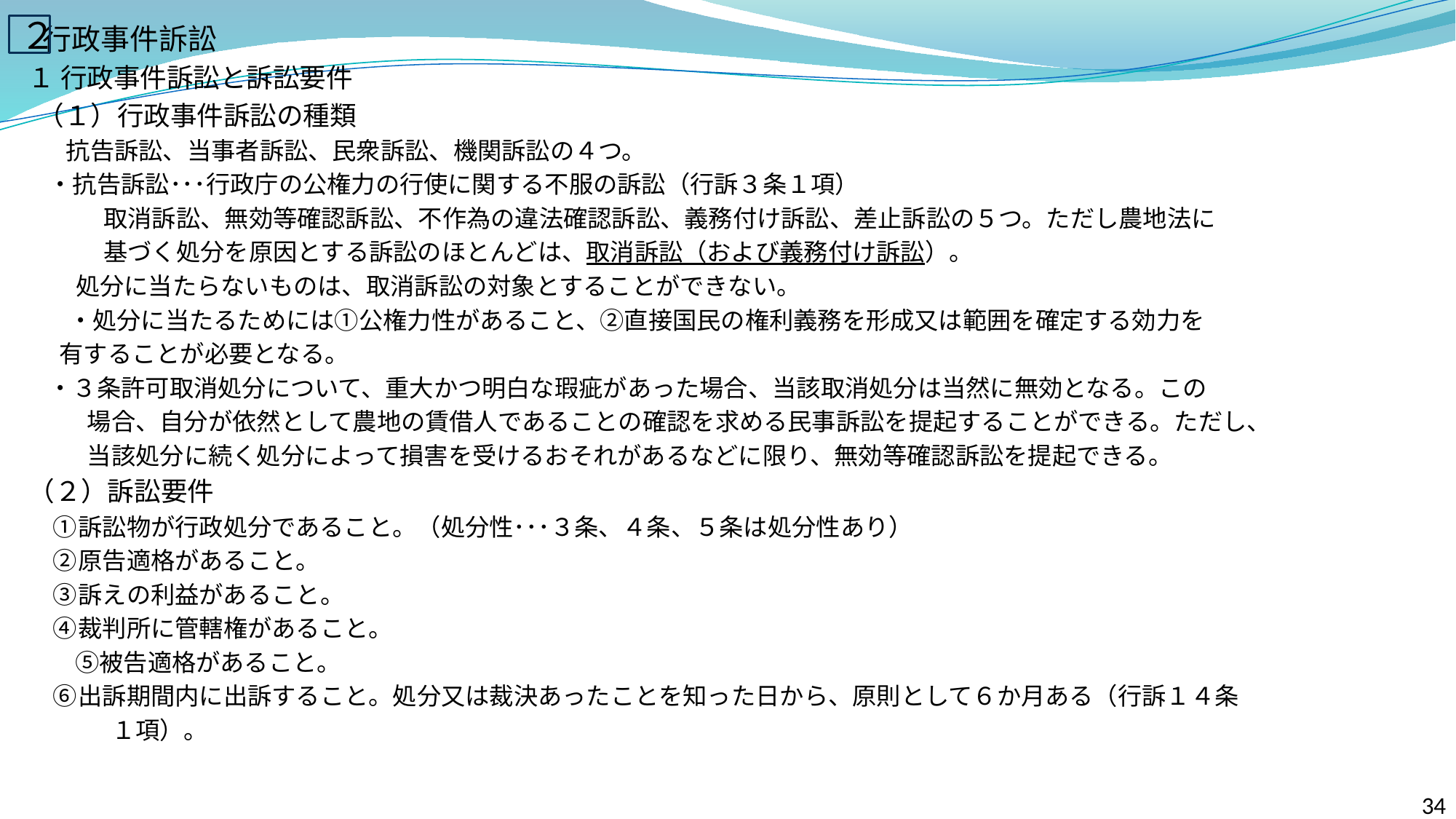

行政事件訴訟
  １ 行政事件訴訟と訴訟要件
　 （１）行政事件訴訟の種類
　     抗告訴訟、当事者訴訟、民衆訴訟、機関訴訟の４つ。
      ・抗告訴訟･･･行政庁の公権力の行使に関する不服の訴訟（行訴３条１項）
　　   　取消訴訟、無効等確認訴訟、不作為の違法確認訴訟、義務付け訴訟、差止訴訟の５つ。ただし農地法に
　　　   基づく処分を原因とする訴訟のほとんどは、取消訴訟（および義務付け訴訟）。
           処分に当たらないものは、取消訴訟の対象とすることができない。
　　 ・処分に当たるためには①公権力性があること、②直接国民の権利義務を形成又は範囲を確定する効力を
        有することが必要となる。
      ・３条許可取消処分について、重大かつ明白な瑕疵があった場合、当該取消処分は当然に無効となる。この
　　　場合、自分が依然として農地の賃借人であることの確認を求める民事訴訟を提起することができる。ただし、
　　　当該処分に続く処分によって損害を受けるおそれがあるなどに限り、無効等確認訴訟を提起できる。
  （２）訴訟要件
       ①訴訟物が行政処分であること。（処分性･･･３条、４条、５条は処分性あり）
       ②原告適格があること。
       ③訴えの利益があること。
       ④裁判所に管轄権があること。
 　　 ⑤被告適格があること。
       ⑥出訴期間内に出訴すること。処分又は裁決あったことを知った日から、原則として６か月ある（行訴１４条
　　　　１項）。

２

34